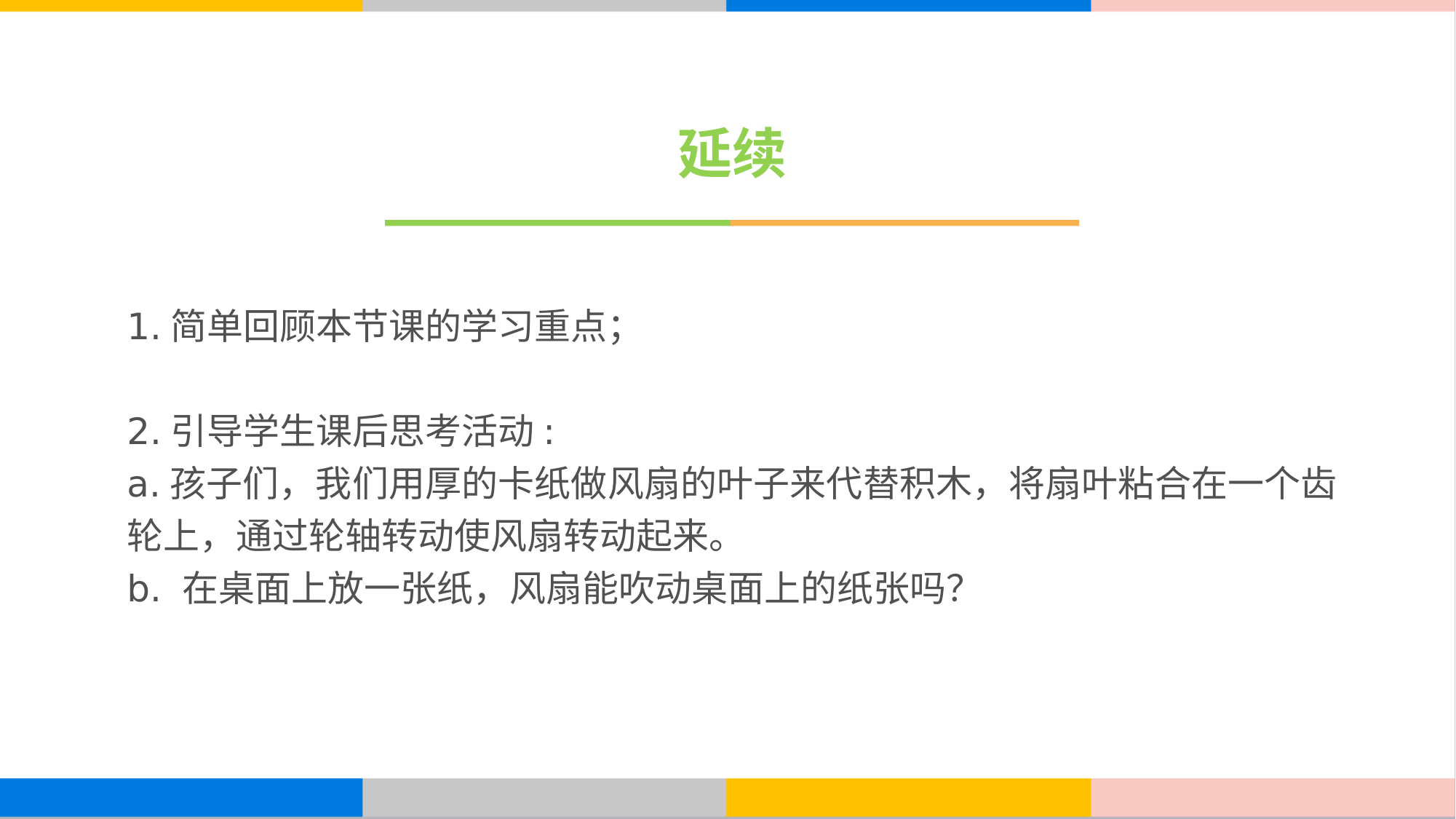

# 延续

1.简单回顾本节课的学习重点；

2.引导学生课后思考活动:
a.孩子们，我们用厚的卡纸做风扇的叶子来代替积木，将扇叶粘合在一个齿轮上，通过轮轴转动使风扇转动起来。
b. 在桌面上放一张纸，风扇能吹动桌面上的纸张吗？